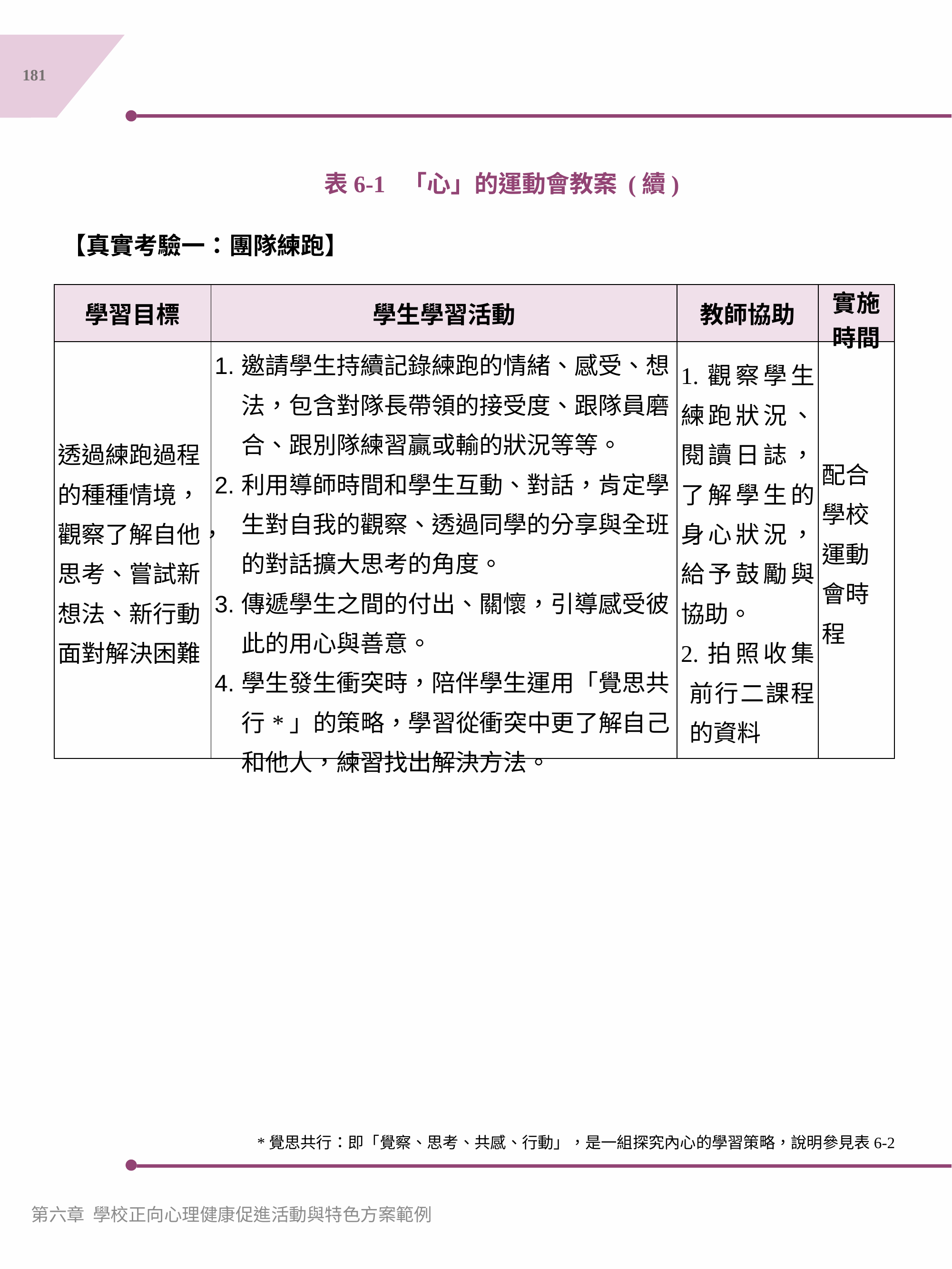

181
表6-1  「心」的運動會教案 (續)
【真實考驗一：團隊練跑】
| 學習目標 | 學生學習活動 | 教師協助 | 實施時間 |
| --- | --- | --- | --- |
| 透過練跑過程的種種情境，觀察了解自他，思考、嘗試新想法、新行動面對解決困難 | 邀請學生持續記錄練跑的情緒、感受、想法，包含對隊長帶領的接受度、跟隊員磨合、跟別隊練習贏或輸的狀況等等。 利用導師時間和學生互動、對話，肯定學生對自我的觀察、透過同學的分享與全班的對話擴大思考的角度。 傳遞學生之間的付出、關懷，引導感受彼此的用心與善意。 學生發生衝突時，陪伴學生運用「覺思共行\*」的策略，學習從衝突中更了解自己和他人，練習找出解決方法。 | 1.觀察學生練跑狀況、閱讀日誌，了解學生的身心狀況，給予鼓勵與協助。 2.拍照收集前行二課程的資料 | 配合學校運動會時程 |

*覺思共行：即「覺察、思考、共感、行動」，是一組探究內心的學習策略，說明參見表6-2
第六章  學校正向心理健康促進活動與特色方案範例